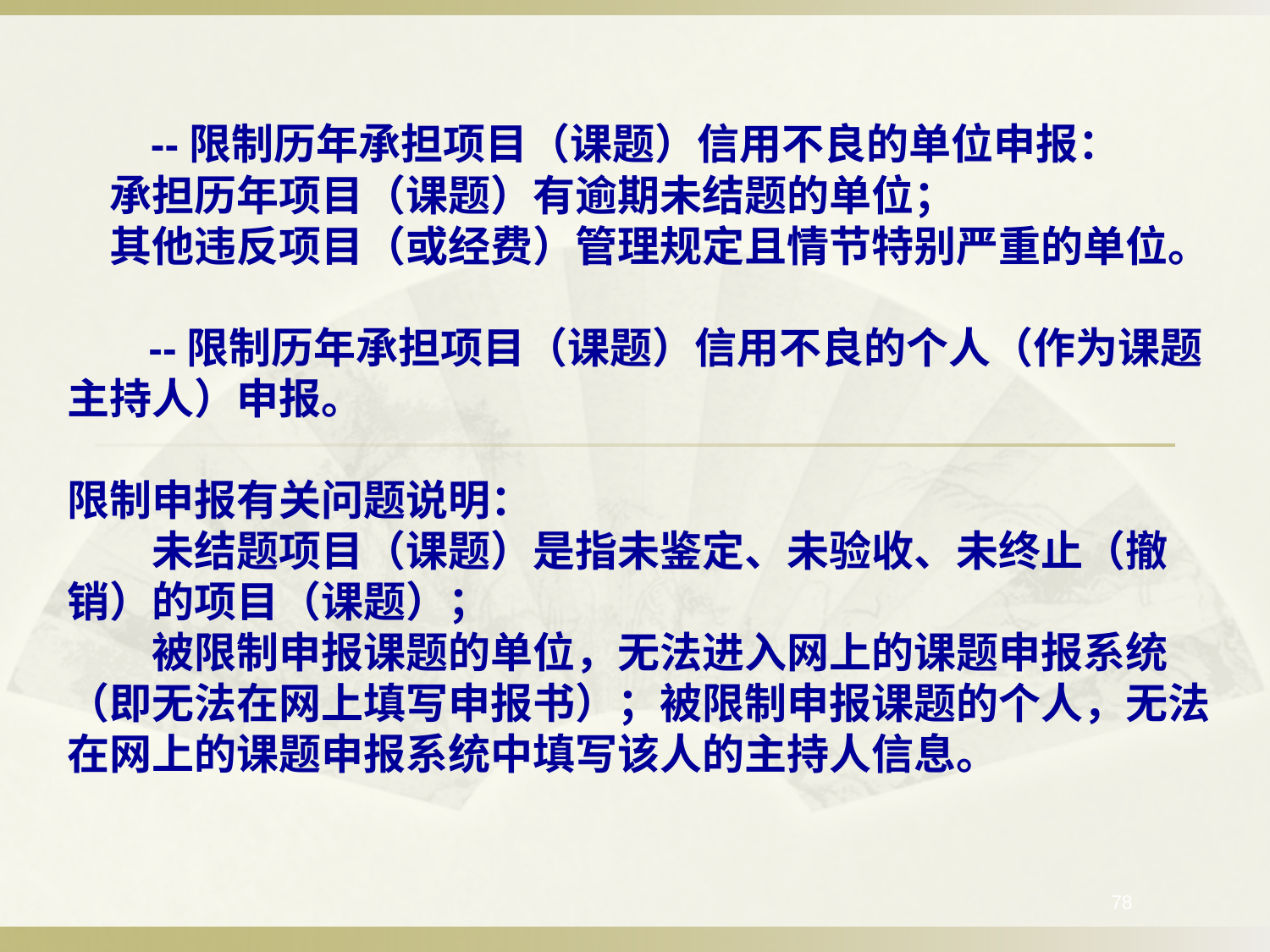

--限制历年承担项目（课题）信用不良的单位申报：
　承担历年项目（课题）有逾期未结题的单位；
　其他违反项目（或经费）管理规定且情节特别严重的单位。

　   --限制历年承担项目（课题）信用不良的个人（作为课题主持人）申报。

限制申报有关问题说明：
　　未结题项目（课题）是指未鉴定、未验收、未终止（撤销）的项目（课题）；
　　被限制申报课题的单位，无法进入网上的课题申报系统（即无法在网上填写申报书）；被限制申报课题的个人，无法在网上的课题申报系统中填写该人的主持人信息。

78